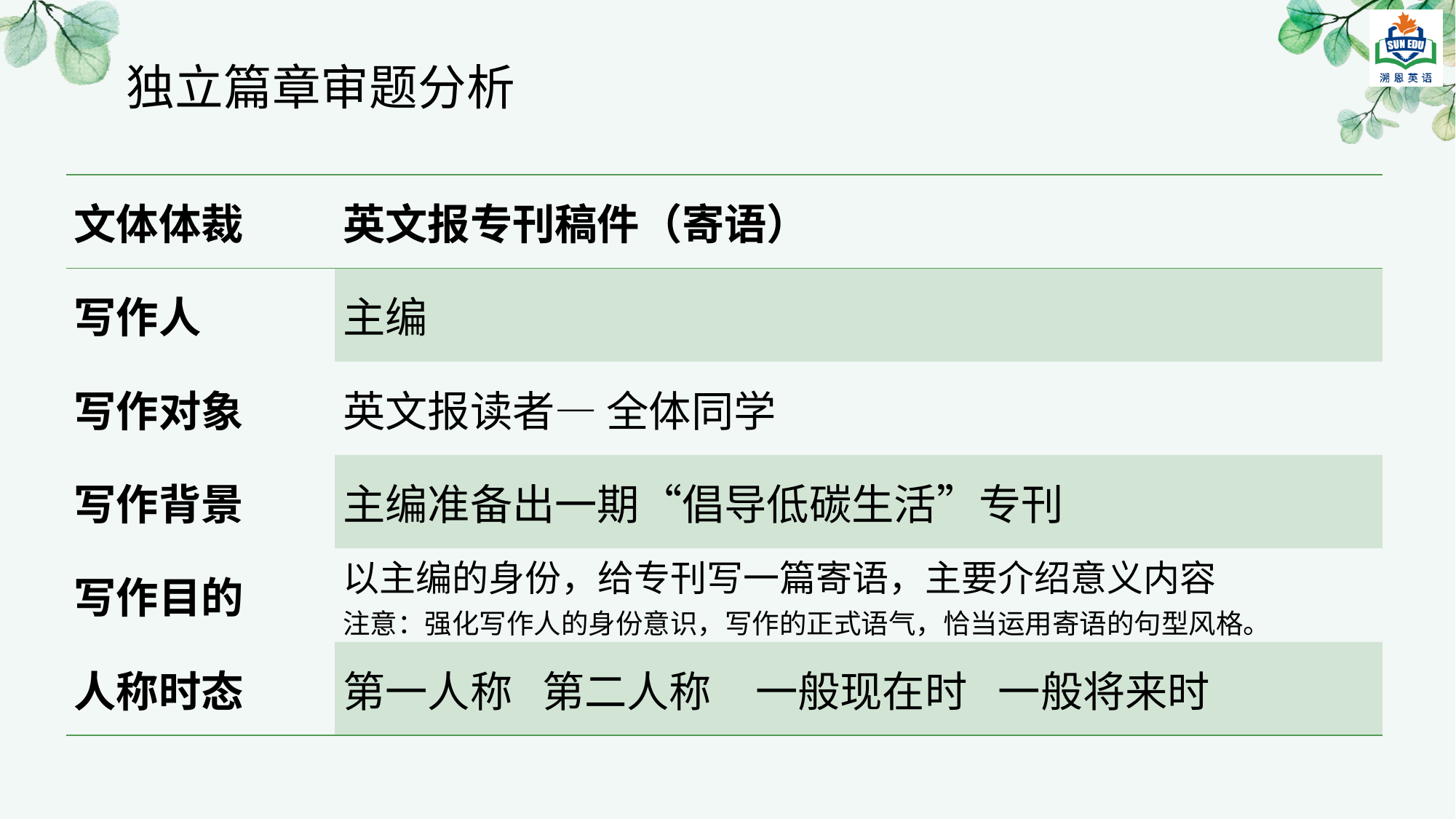

独立篇章审题分析
| 文体体裁 | 英文报专刊稿件（寄语） |  |  |  |
| --- | --- | --- | --- | --- |
| 写作人 | 主编 |  |  |  |
| 写作对象 | 英文报读者— 全体同学 |  |  |  |
| 写作背景 | 主编准备出一期“倡导低碳生活”专刊 |  |  |  |
| 写作目的 | 以主编的身份，给专刊写一篇寄语，主要介绍意义内容 注意：强化写作人的身份意识，写作的正式语气，恰当运用寄语的句型风格。 |  |  |  |
| 人称时态 | 第一人称 | 第二人称 | 一般现在时 | 一般将来时 |